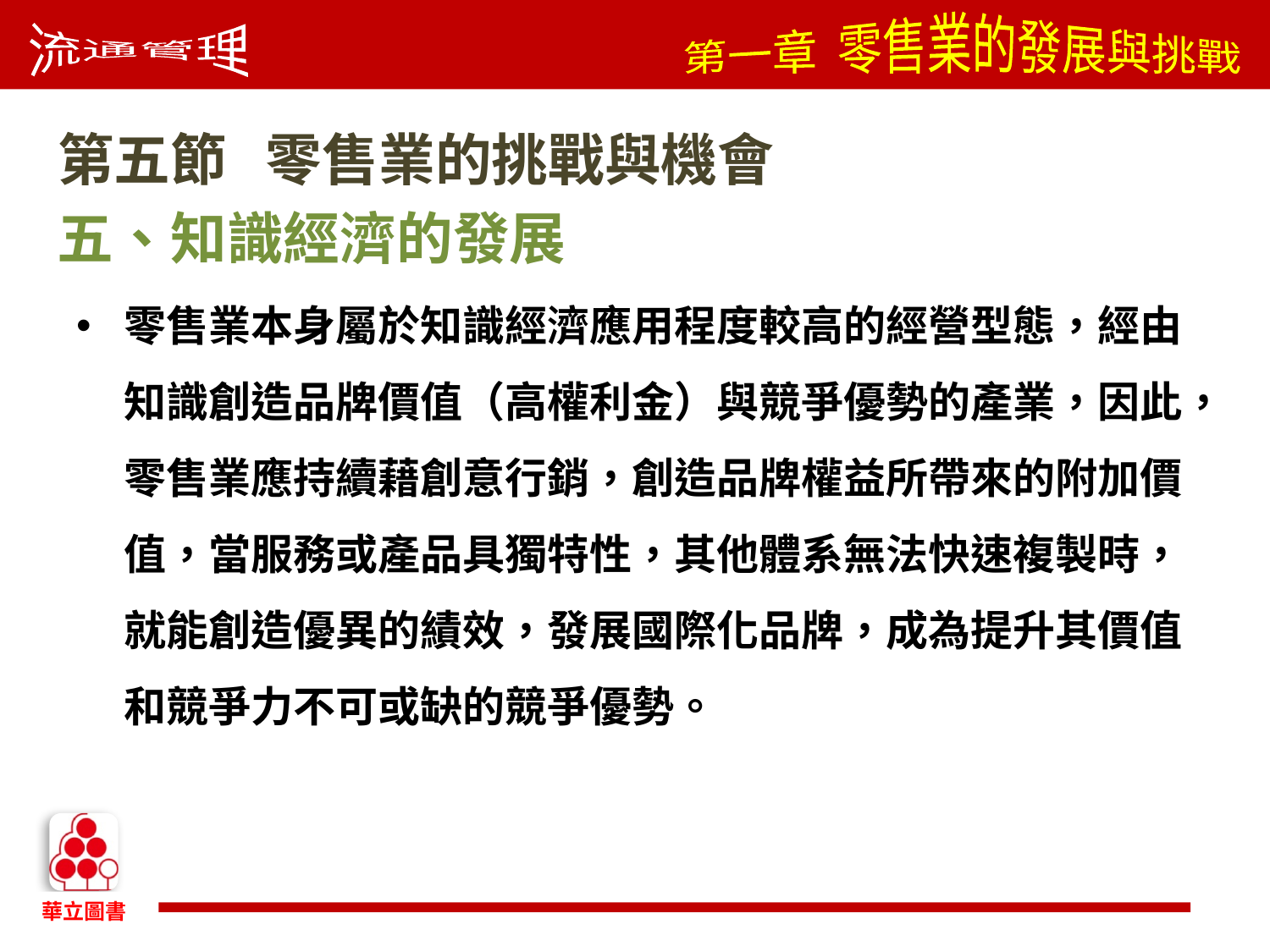

第五節   零售業的挑戰與機會
五、知識經濟的發展
零售業本身屬於知識經濟應用程度較高的經營型態，經由知識創造品牌價值（高權利金）與競爭優勢的產業，因此，零售業應持續藉創意行銷，創造品牌權益所帶來的附加價值，當服務或產品具獨特性，其他體系無法快速複製時，就能創造優異的績效，發展國際化品牌，成為提升其價值和競爭力不可或缺的競爭優勢。